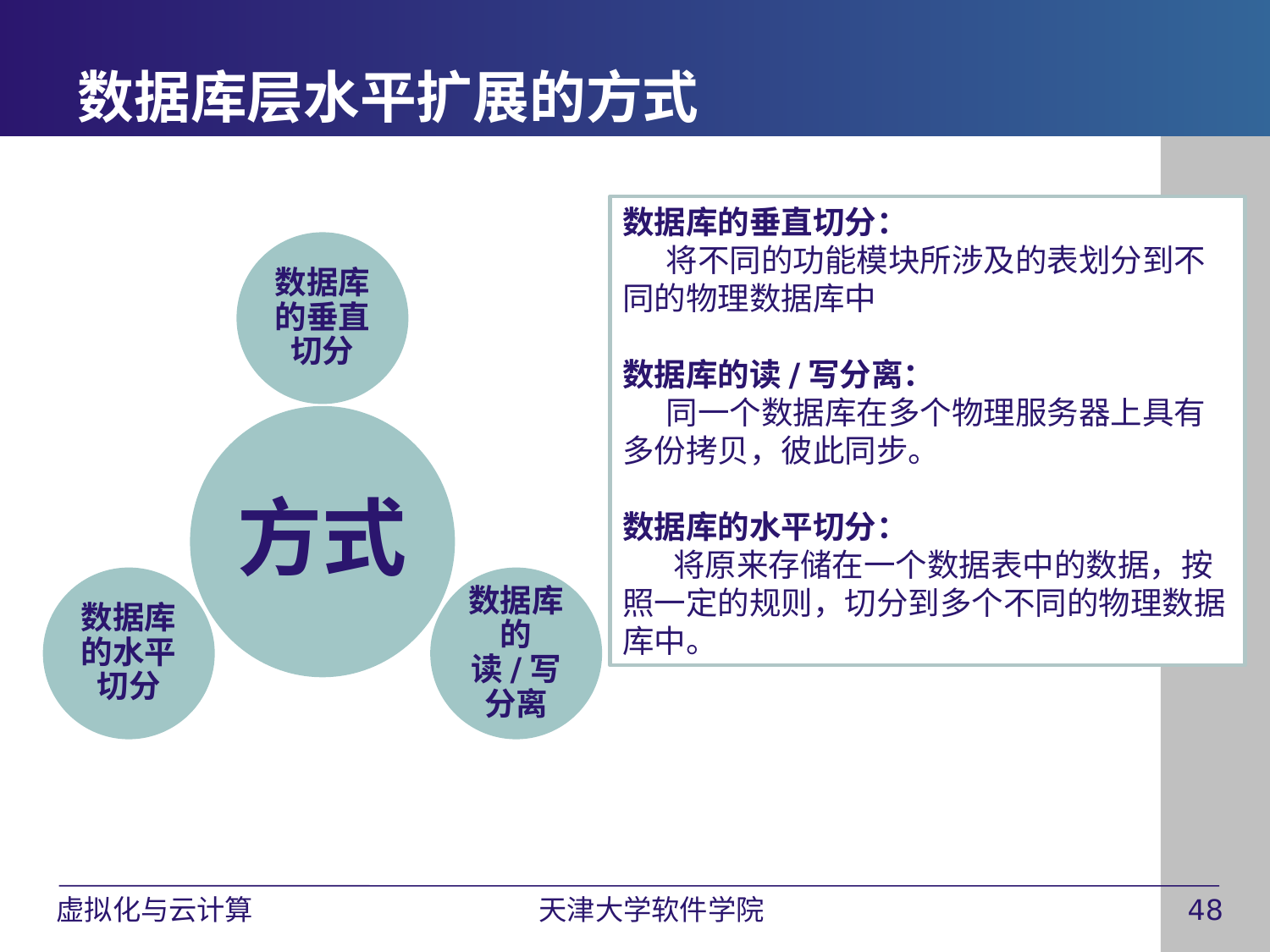

# 数据库层水平扩展的方式
数据库的垂直切分：
     将不同的功能模块所涉及的表划分到不同的物理数据库中

数据库的读/写分离：
     同一个数据库在多个物理服务器上具有多份拷贝，彼此同步。

数据库的水平切分：
      将原来存储在一个数据表中的数据，按照一定的规则，切分到多个不同的物理数据库中。
方式
数据库的垂直切分
数据库的读/写分离
数据库的水平切分